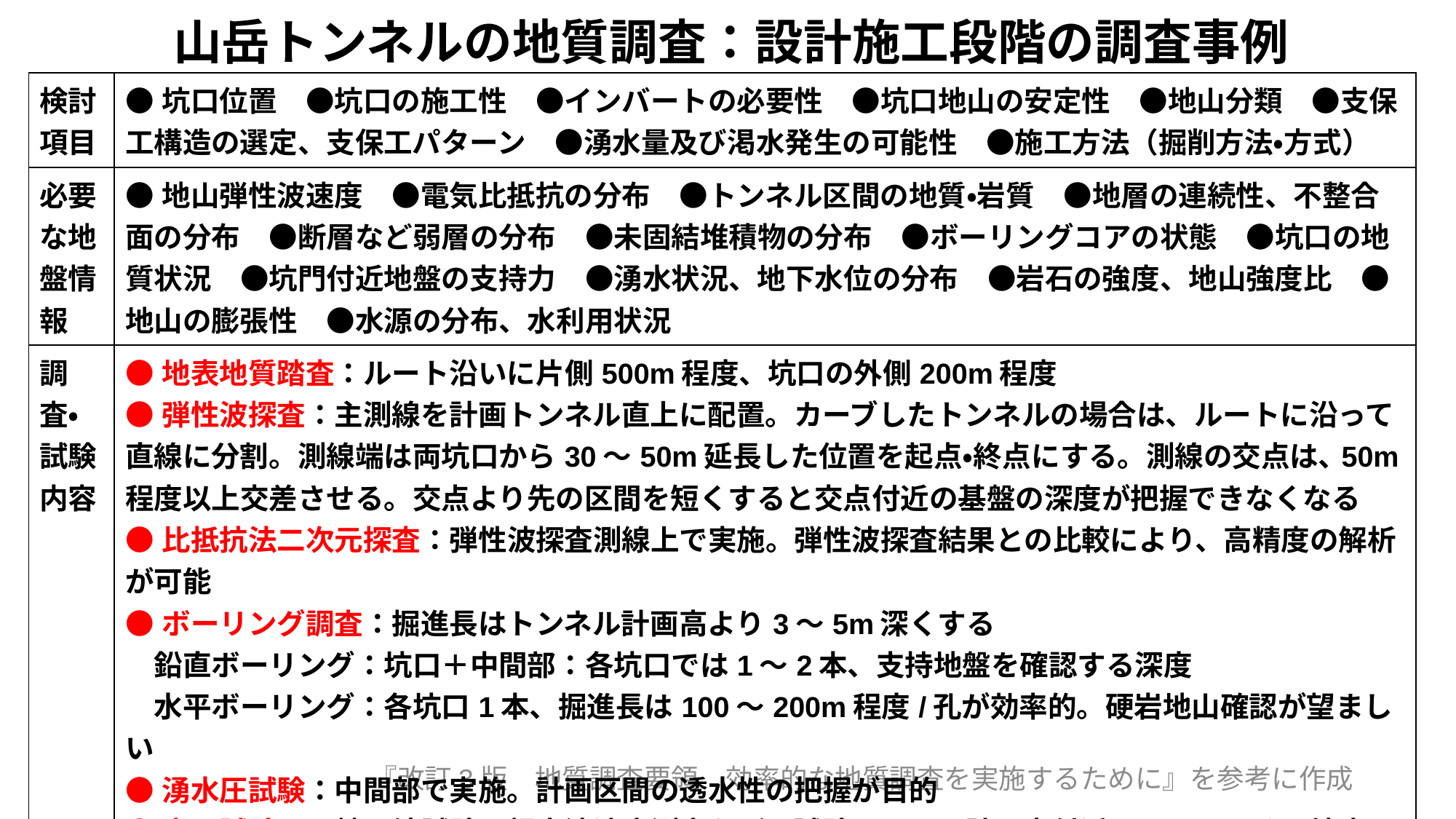

# 山岳トンネルの地質調査：設計施工段階の調査事例
| 検討項目 | ●坑口位置　●坑口の施工性　●インバートの必要性　●坑口地山の安定性　●地山分類　●支保工構造の選定、支保工パターン　●湧水量及び渇水発生の可能性　●施工方法（掘削方法・方式） |
| --- | --- |
| 必要な地盤情報 | ●地山弾性波速度　●電気比抵抗の分布　●トンネル区間の地質・岩質　●地層の連続性、不整合面の分布　●断層など弱層の分布　●未固結堆積物の分布　●ボーリングコアの状態　●坑口の地質状況　●坑門付近地盤の支持力　●湧水状況、地下水位の分布　●岩石の強度、地山強度比　●地山の膨張性　●水源の分布、水利用状況 |
| 調査・試験内容 | ●地表地質踏査：ルート沿いに片側500m程度、坑口の外側200m程度 ●弾性波探査：主測線を計画トンネル直上に配置。カーブしたトンネルの場合は、ルートに沿って直線に分割。測線端は両坑口から30～50m延長した位置を起点・終点にする。測線の交点は､50m程度以上交差させる。交点より先の区間を短くすると交点付近の基盤の深度が把握できなくなる　 ●比抵抗法二次元探査：弾性波探査測線上で実施。弾性波探査結果との比較により、高精度の解析が可能　 ●ボーリング調査：掘進長はトンネル計画高より3～5m深くする　 　鉛直ボーリング：坑口＋中間部：各坑口では1～2本、支持地盤を確認する深度 　水平ボーリング：各坑口1本、掘進長は100～200m程度/孔が効率的。硬岩地山確認が望ましい ●湧水圧試験：中間部で実施。計画区間の透水性の把握が目的 ●岩石試験：一軸圧縮試験、超音波速度測定など。試験コアは、計画高付近のものもしくは坑内に現れる可能性のある岩石 |
『改訂3版　地質調査要領　効率的な地質調査を実施するために』を参考に作成